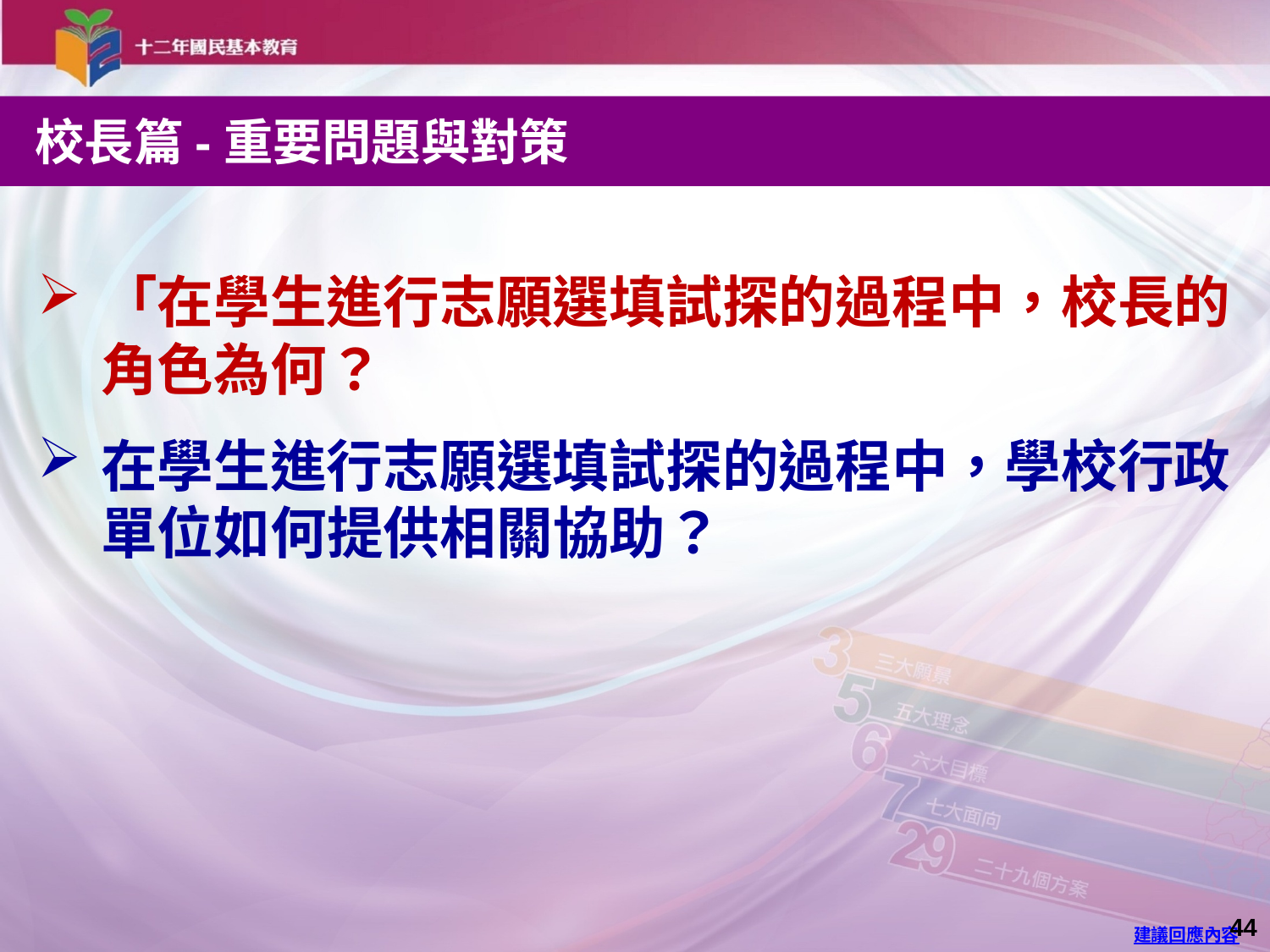

校長篇-重要問題與對策
「在學生進行志願選填試探的過程中，校長的角色為何？
在學生進行志願選填試探的過程中，學校行政單位如何提供相關協助？
44
建議回應內容